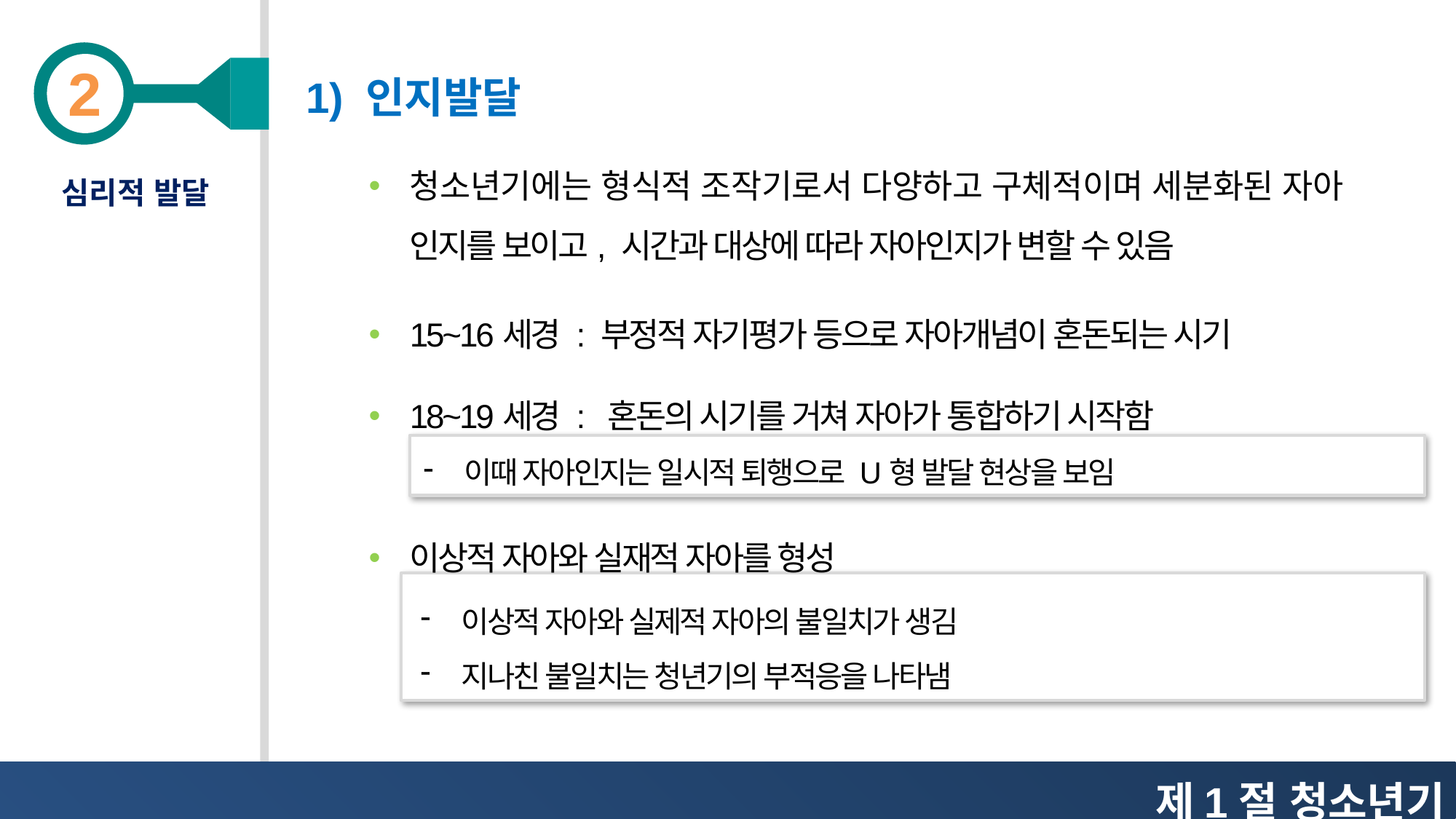

1) 인지발달
청소년기에는 형식적 조작기로서 다양하고 구체적이며 세분화된 자아         인지를 보이고, 시간과 대상에 따라 자아인지가 변할 수 있음

15~16세경 : 부정적 자기평가 등으로 자아개념이 혼돈되는 시기

18~19세경 :  혼돈의 시기를 거쳐 자아가 통합하기 시작함
이때 자아인지는 일시적 퇴행으로 U형 발달 현상을 보임

이상적 자아와 실재적 자아를 형성
심리적 발달

이상적 자아와 실제적 자아의 불일치가 생김
지나친 불일치는 청년기의 부적응을 나타냄
제1절 청소년기